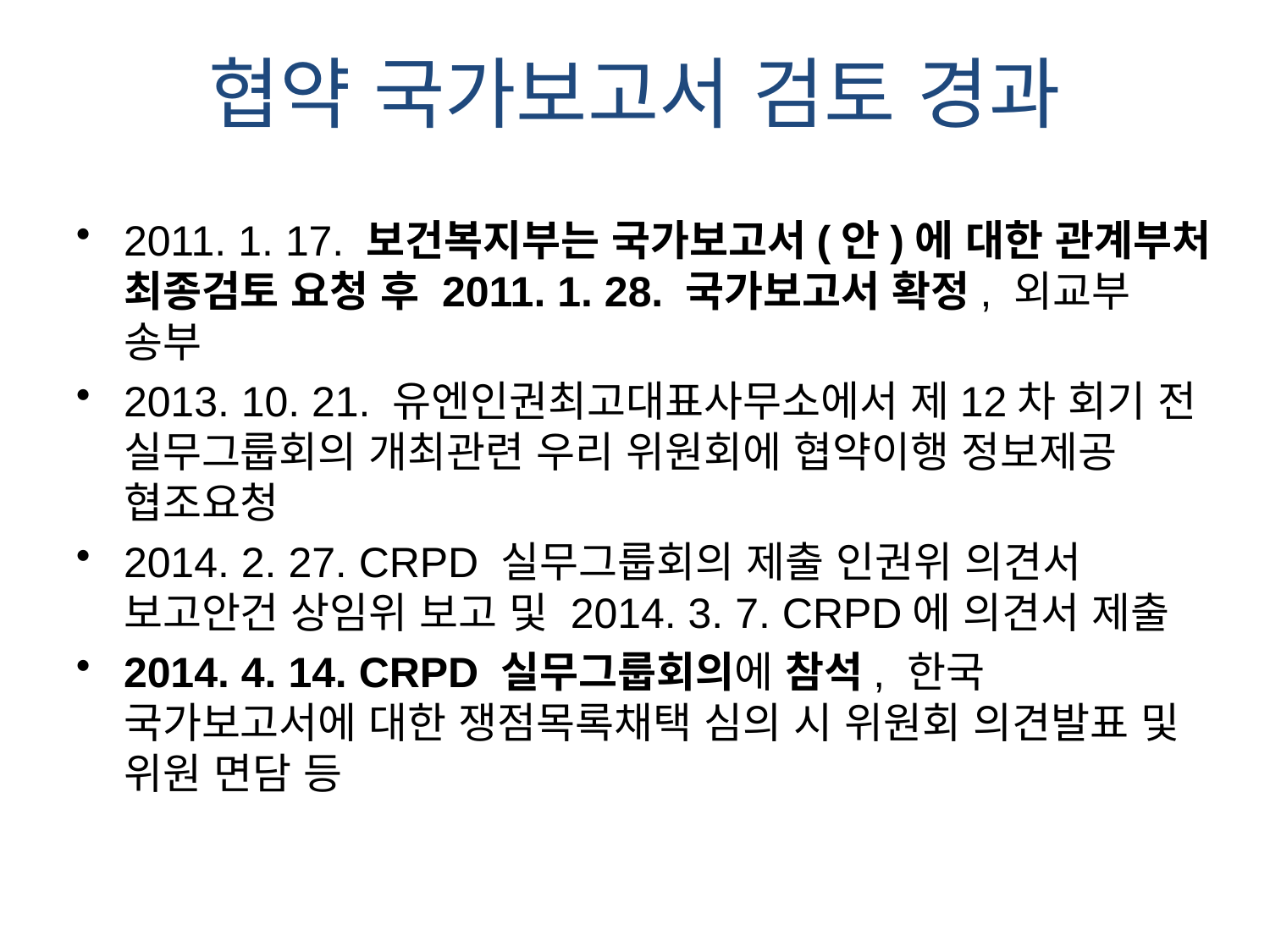

협약 국가보고서 검토 경과
2011. 1. 17. 보건복지부는 국가보고서(안)에 대한 관계부처 최종검토 요청 후 2011. 1. 28. 국가보고서 확정, 외교부 송부
2013. 10. 21. 유엔인권최고대표사무소에서 제12차 회기 전 실무그룹회의 개최관련 우리 위원회에 협약이행 정보제공 협조요청
2014. 2. 27. CRPD 실무그룹회의 제출 인권위 의견서 보고안건 상임위 보고 및 2014. 3. 7. CRPD에 의견서 제출
2014. 4. 14. CRPD 실무그룹회의에 참석, 한국 국가보고서에 대한 쟁점목록채택 심의 시 위원회 의견발표 및 위원 면담 등